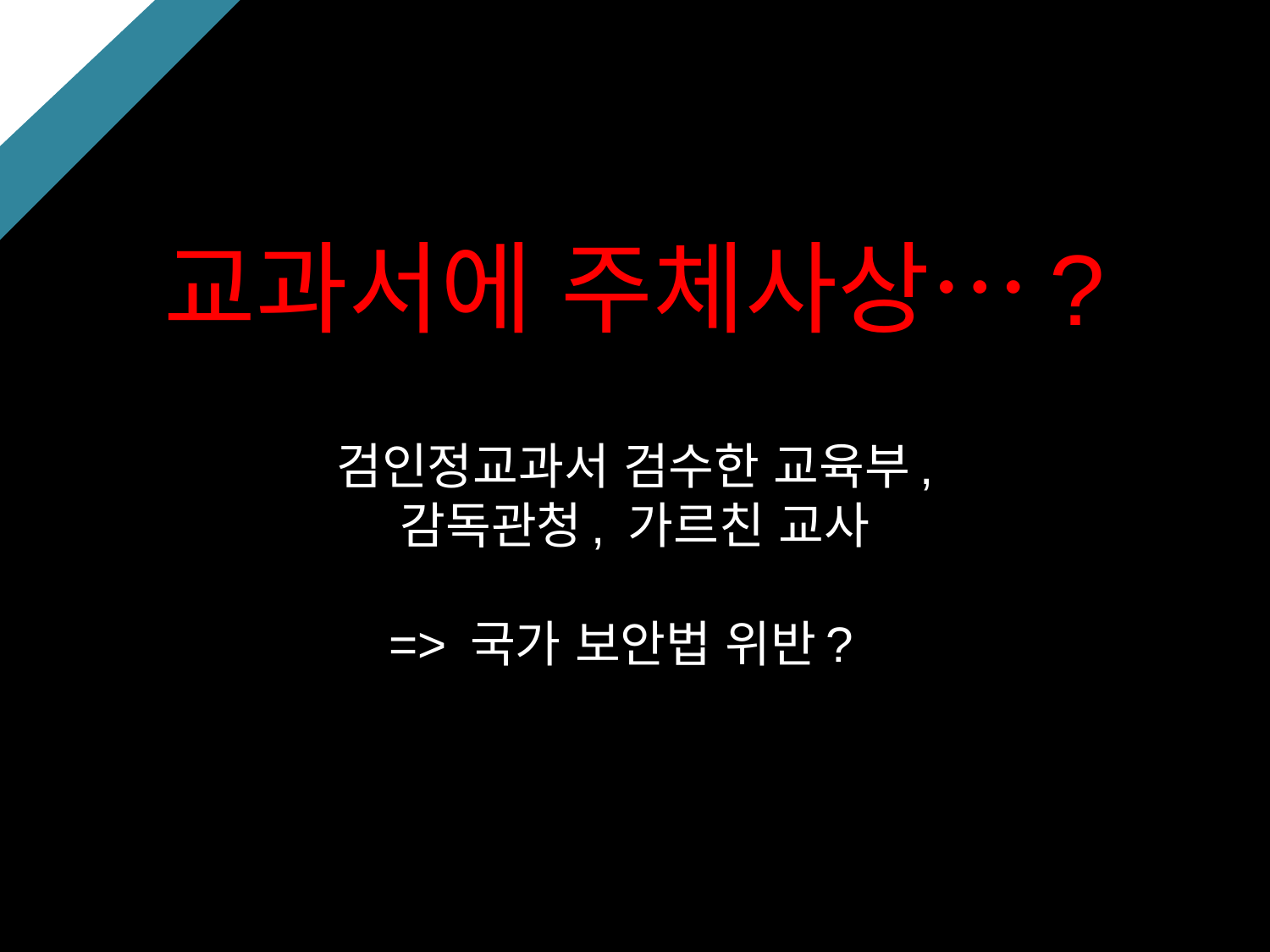

# 교과서에 주체사상…? 검인정교과서 검수한 교육부, 감독관청, 가르친 교사 => 국가 보안법 위반?